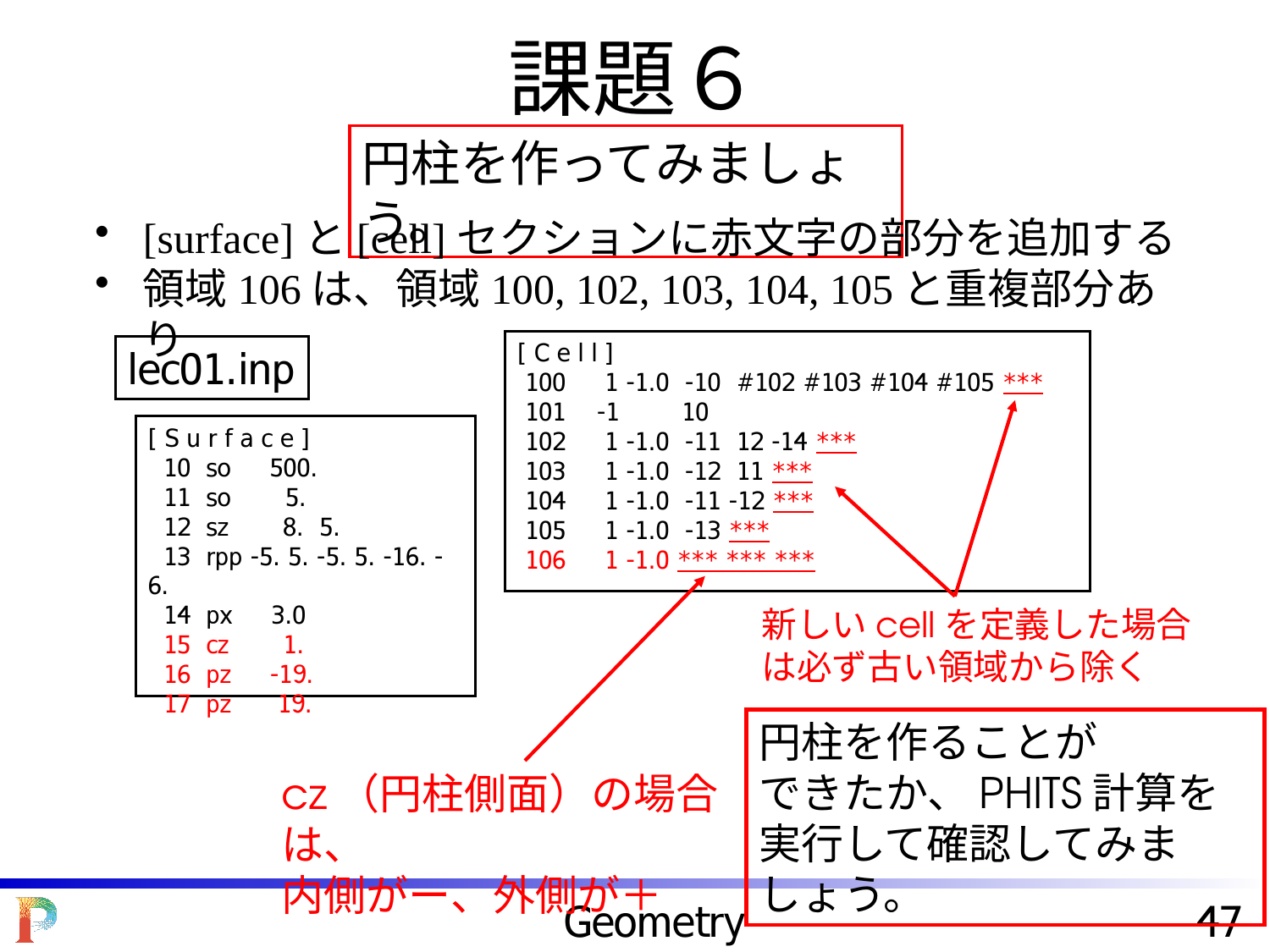

課題６
円柱を作ってみましょう。
[surface]と[cell]セクションに赤文字の部分を追加する
領域106は、領域100, 102, 103, 104, 105と重複部分あり
[ C e l l ]
 100     1 -1.0  -10  #102 #103 #104 #105 ***
 101    -1        10
 102     1 -1.0  -11  12 -14 ***
 103     1 -1.0  -12  11 ***
 104     1 -1.0  -11 -12 ***
 105     1 -1.0  -13 ***
 106     1 -1.0 *** *** ***
lec01.inp

[ S u r f a c e ]
  10  so     500.
  11  so       5.
  12  sz       8.  5.
  13  rpp -5. 5. -5. 5. -16. -6.
  14  px     3.0
  15  cz       1.
  16  pz     -19.
  17  pz      19.

新しいcellを定義した場合は必ず古い領域から除く
円柱を作ることが
できたか、PHITS計算を
実行して確認してみましょう。
cz（円柱側面）の場合は、
内側がー、外側が＋
Geometry